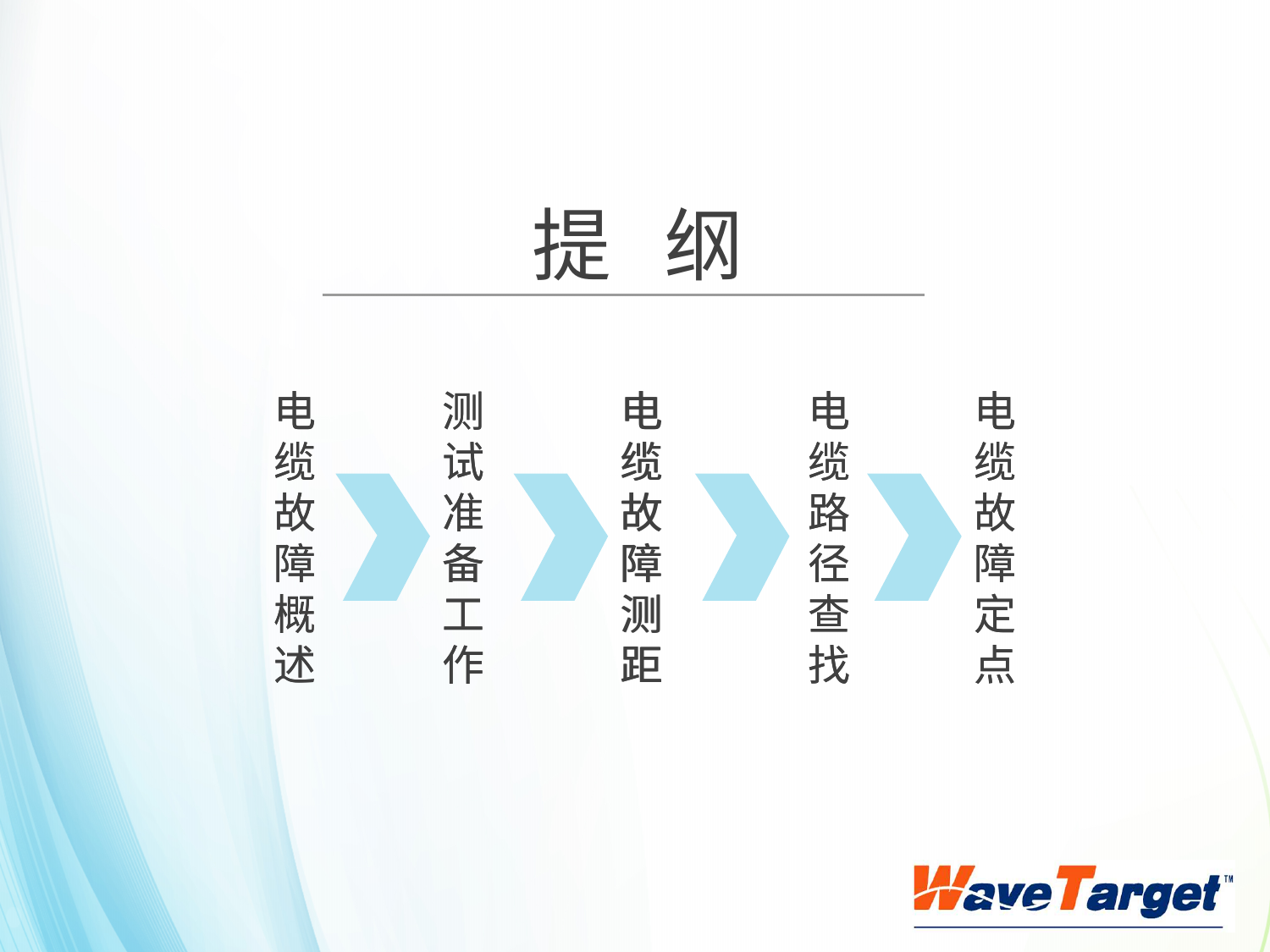

提   纲
电缆故障定点
电缆故障定点
电缆路径查找
电缆路径查找
电缆故障概述
电缆故障概述
测试准备工作
测试准备工作
电缆故障测距
电缆故障测距